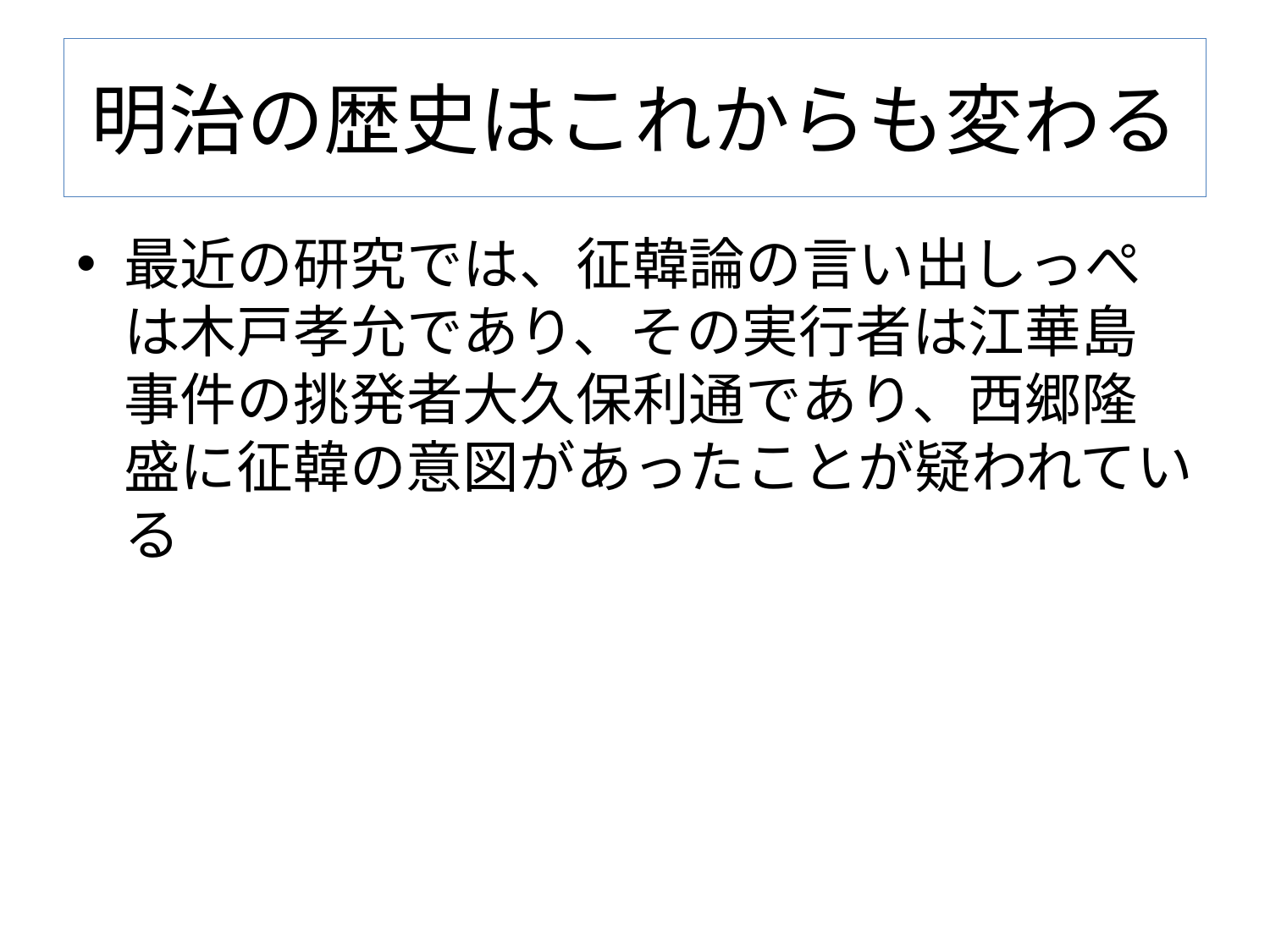

# 明治の歴史はこれからも変わる
最近の研究では、征韓論の言い出しっぺは木戸孝允であり、その実行者は江華島事件の挑発者大久保利通であり、西郷隆盛に征韓の意図があったことが疑われている